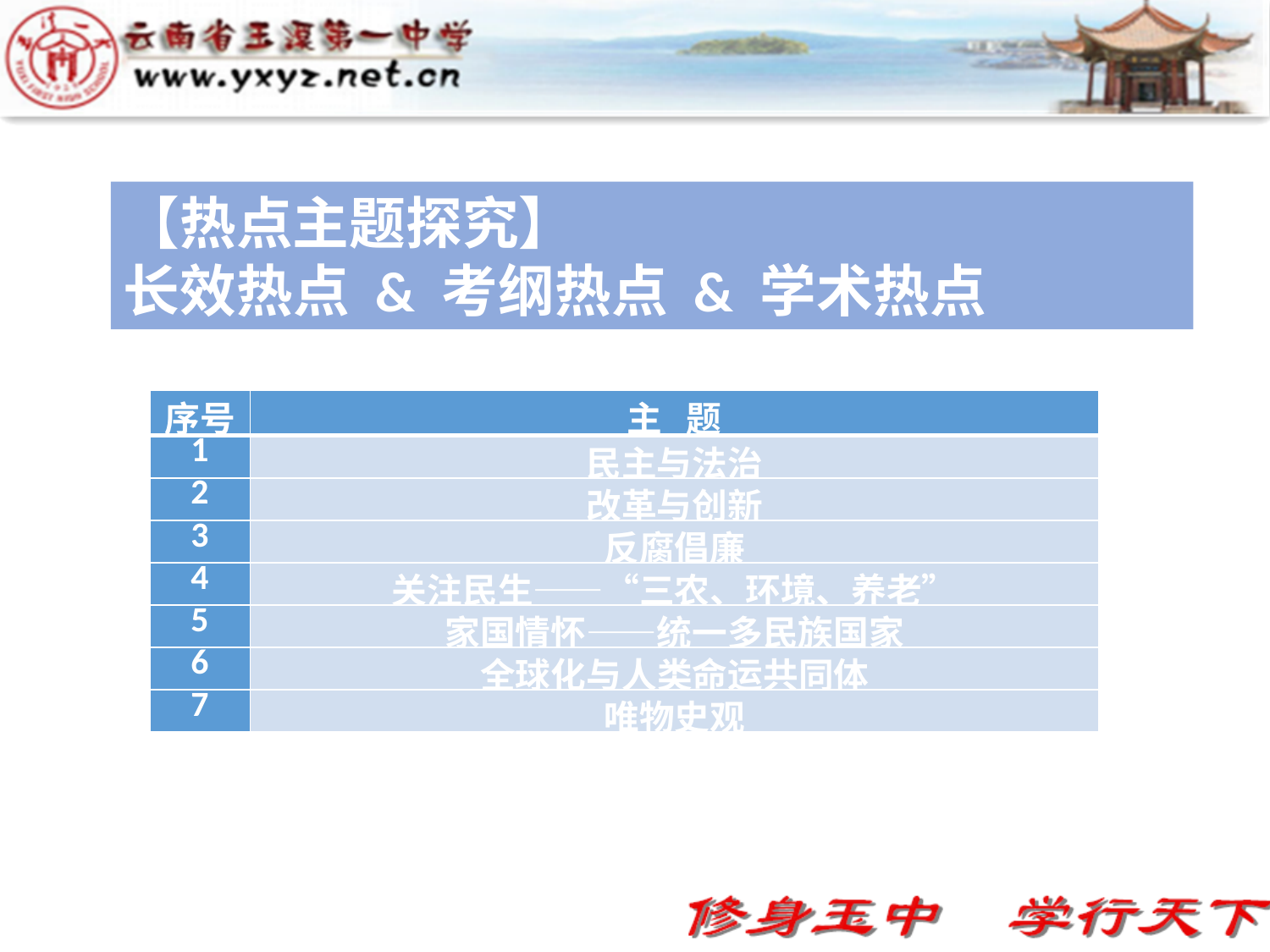

【热点主题探究】
长效热点 & 考纲热点 & 学术热点
| 序号 | 主 题 |
| --- | --- |
| 1 | 民主与法治 |
| 2 | 改革与创新 |
| 3 | 反腐倡廉 |
| 4 | 关注民生——“三农、环境、养老” |
| 5 | 家国情怀——统一多民族国家 |
| 6 | 全球化与人类命运共同体 |
| 7 | 唯物史观 |